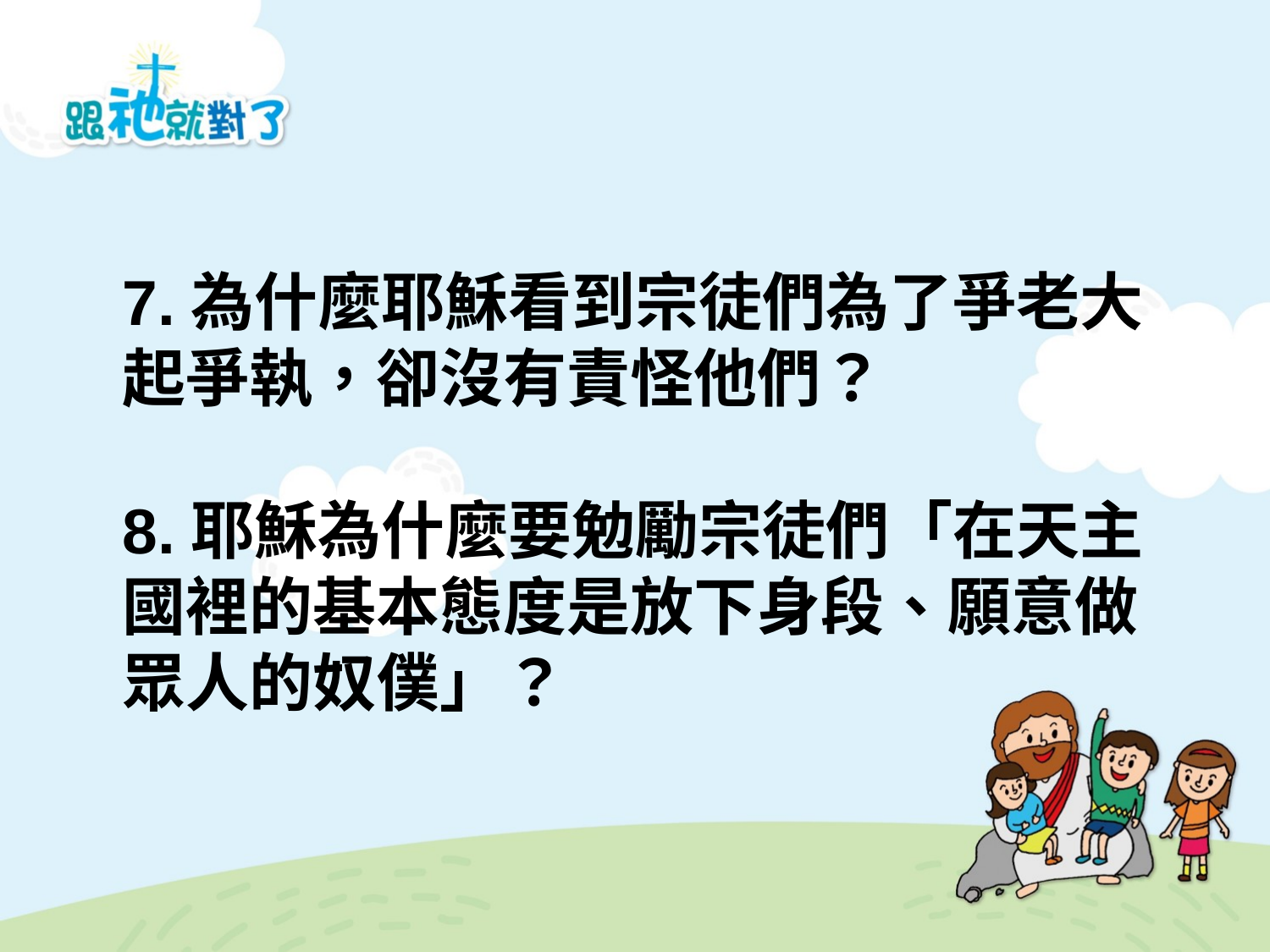

7.為什麼耶穌看到宗徒們為了爭老大起爭執，卻沒有責怪他們？

8.耶穌為什麼要勉勵宗徒們「在天主國裡的基本態度是放下身段、願意做眾人的奴僕」？